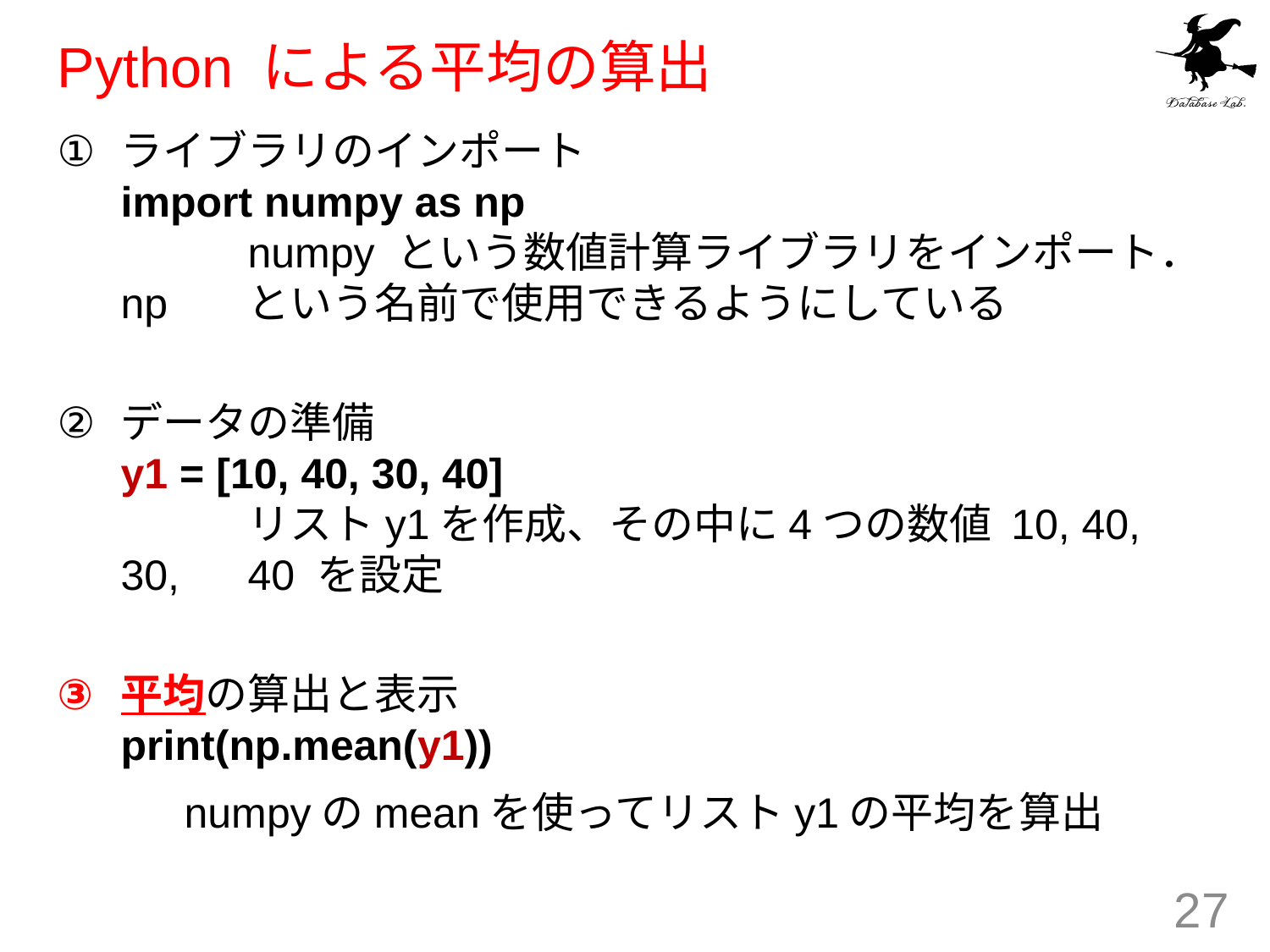

# Python による平均の算出
ライブラリのインポート
import numpy as np
	numpy という数値計算ライブラリをインポート．np	という名前で使用できるようにしている
データの準備
y1 = [10, 40, 30, 40]
	リストy1を作成、その中に4つの数値 10, 40, 30, 	40 を設定
平均の算出と表示
print(np.mean(y1))
	numpyのmeanを使ってリストy1の平均を算出
27